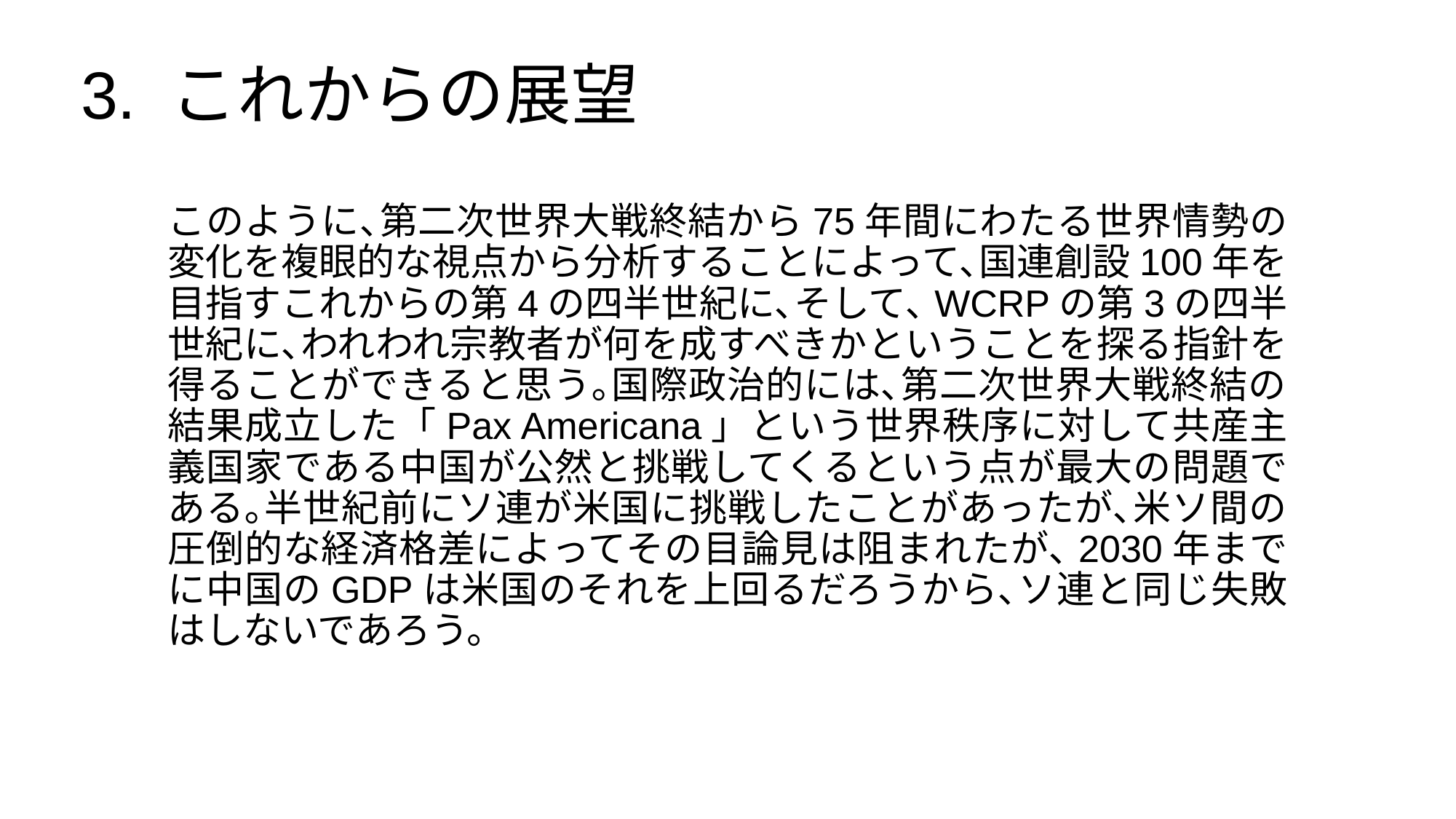

# 3. これからの展望
このように､第二次世界大戦終結から75年間にわたる世界情勢の変化を複眼的な視点から分析することによって､国連創設100年を目指すこれからの第4の四半世紀に､そして､WCRPの第3の四半世紀に､われわれ宗教者が何を成すべきかということを探る指針を得ることができると思う｡国際政治的には､第二次世界大戦終結の結果成立した「Pax Americana」という世界秩序に対して共産主義国家である中国が公然と挑戦してくるという点が最大の問題である｡半世紀前にソ連が米国に挑戦したことがあったが､米ソ間の圧倒的な経済格差によってその目論見は阻まれたが､2030年までに中国のGDPは米国のそれを上回るだろうから､ソ連と同じ失敗はしないであろう。